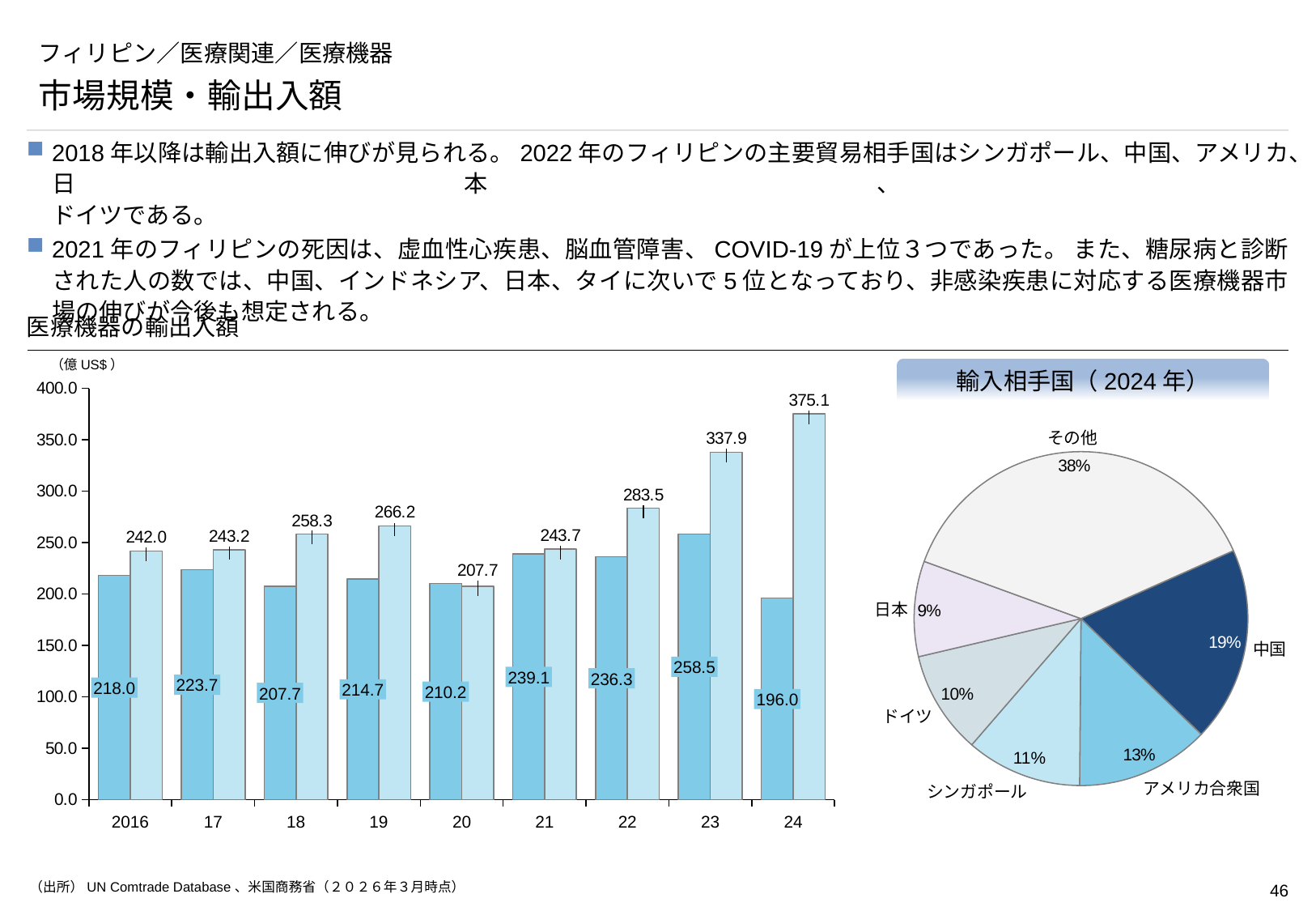

# フィリピン／医療関連／医療機器
市場規模・輸出入額
2018年以降は輸出入額に伸びが見られる。2022年のフィリピンの主要貿易相手国はシンガポール、中国、アメリカ、日本、
ドイツである。
2021年のフィリピンの死因は、虚血性心疾患、脳血管障害、COVID-19が上位３つであった。 また、糖尿病と診断された人の数では、中国、インドネシア、日本、タイに次いで5位となっており、非感染疾患に対応する医療機器市場の伸びが今後も想定される。
医療機器の輸出入額
（億US$）

### Chart

| Category |  |  |
|---|---|---|
輸入相手国（2024年）

### Chart

| Category |  |
|---|---|
その他
日本
中国
258.5
239.1
236.3
223.7
218.0
214.7
210.2
207.7
196.0
ドイツ
アメリカ合衆国
シンガポール
2016
17
18
19
20
21
22
23
24
（出所）UN Comtrade Database、米国商務省（２０２６年３月時点）